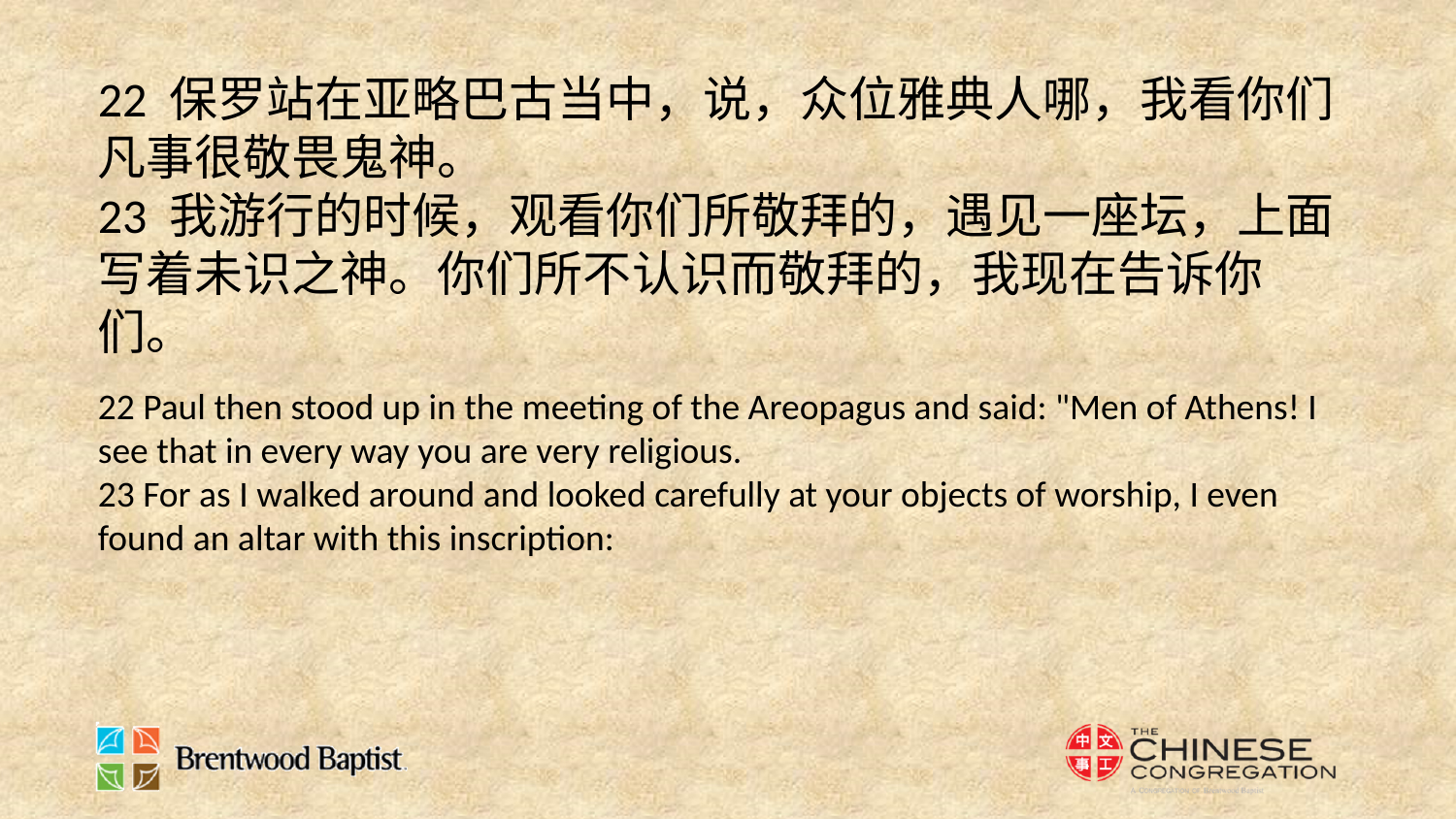

22 保罗站在亚略巴古当中，说，众位雅典人哪，我看你们凡事很敬畏鬼神。
23 我游行的时候，观看你们所敬拜的，遇见一座坛，上面写着未识之神。你们所不认识而敬拜的，我现在告诉你们。

22 Paul then stood up in the meeting of the Areopagus and said: "Men of Athens! I see that in every way you are very religious.
23 For as I walked around and looked carefully at your objects of worship, I even found an altar with this inscription: